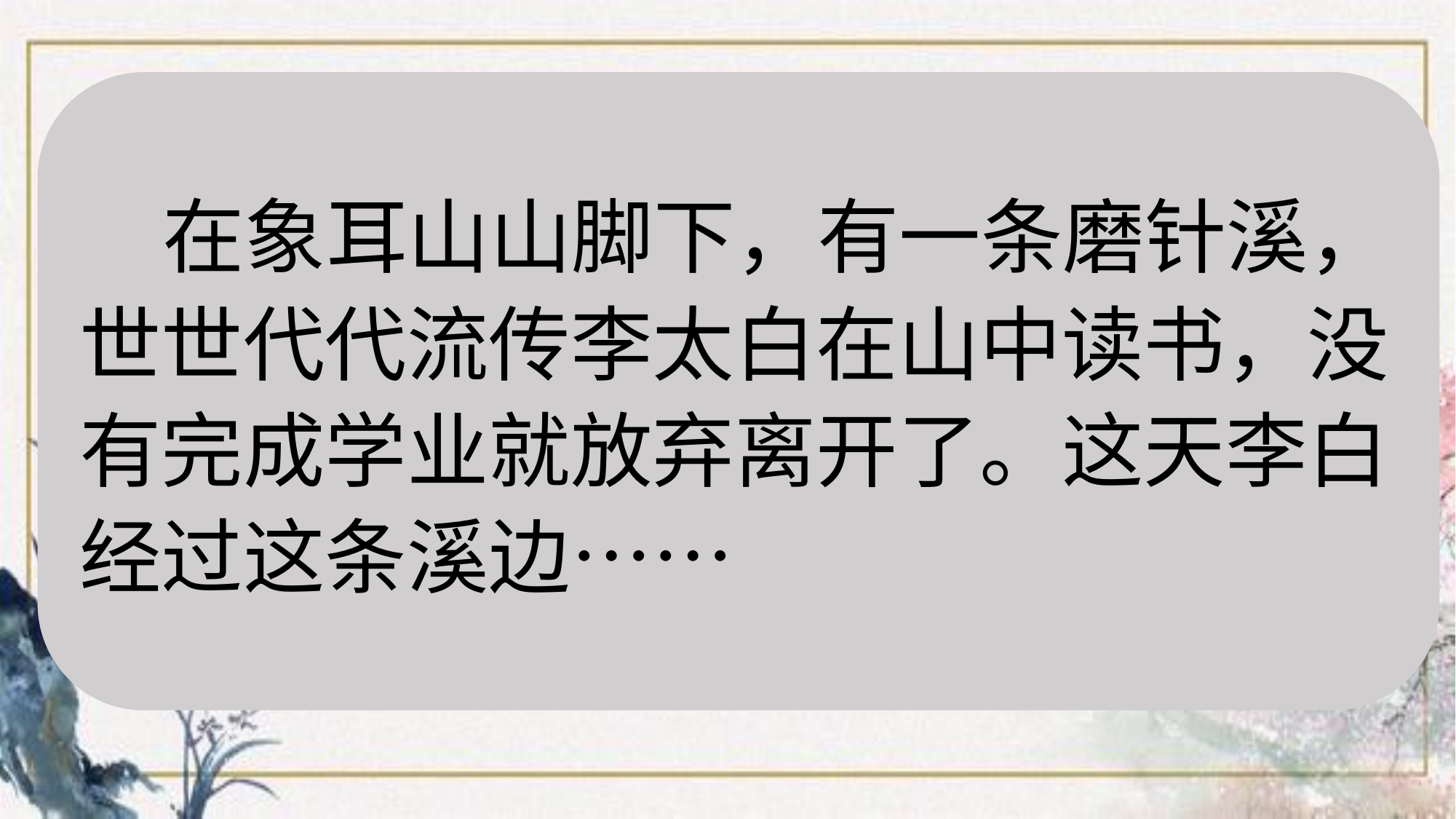

#
   在象耳山山脚下，有一条磨针溪，世世代代流传李太白在山中读书，没有完成学业就放弃离开了。这天李白经过这条溪边……